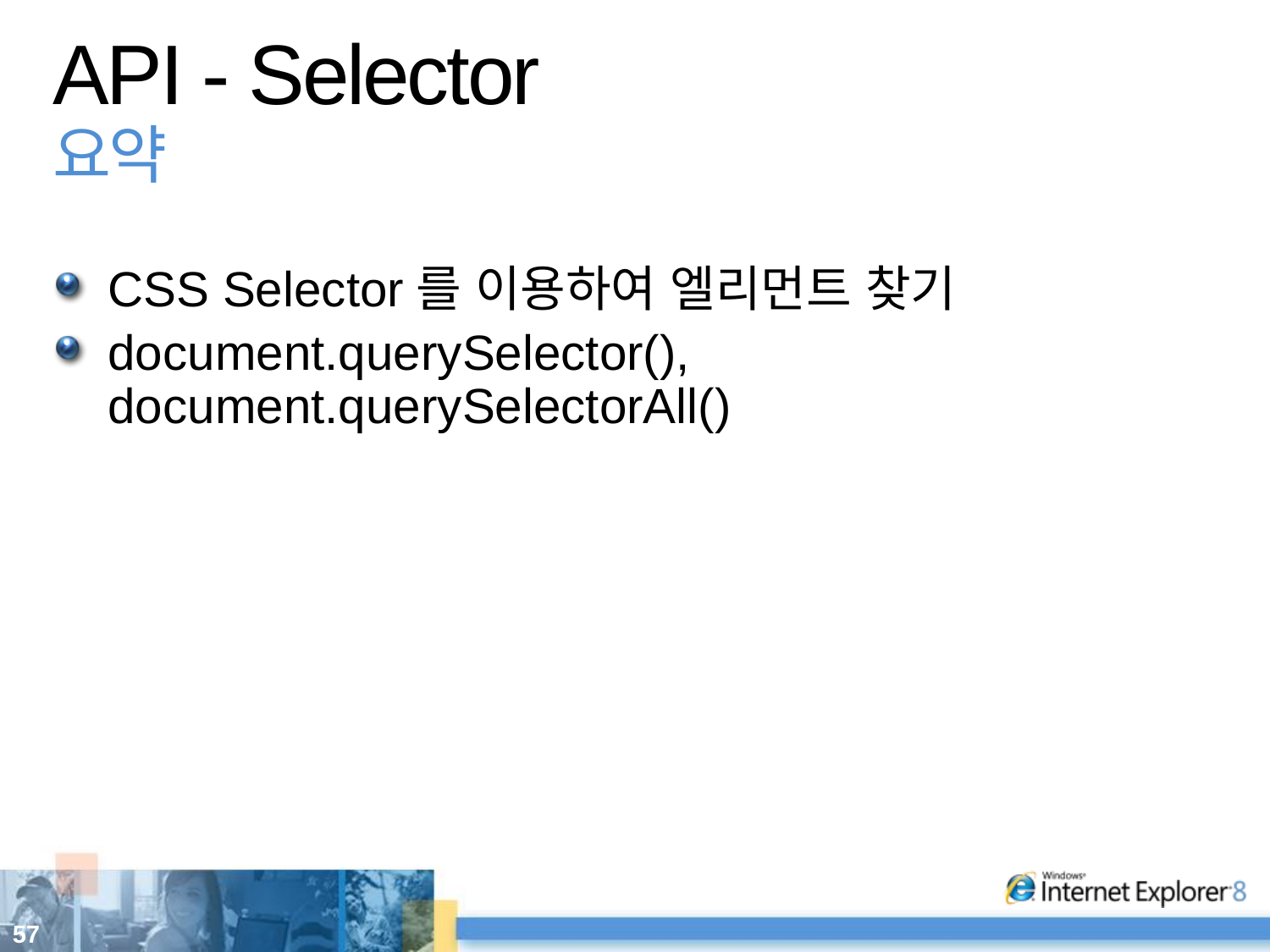

# API - Selector 요약
CSS Selector를 이용하여 엘리먼트 찾기
document.querySelector(),
document.querySelectorAll()